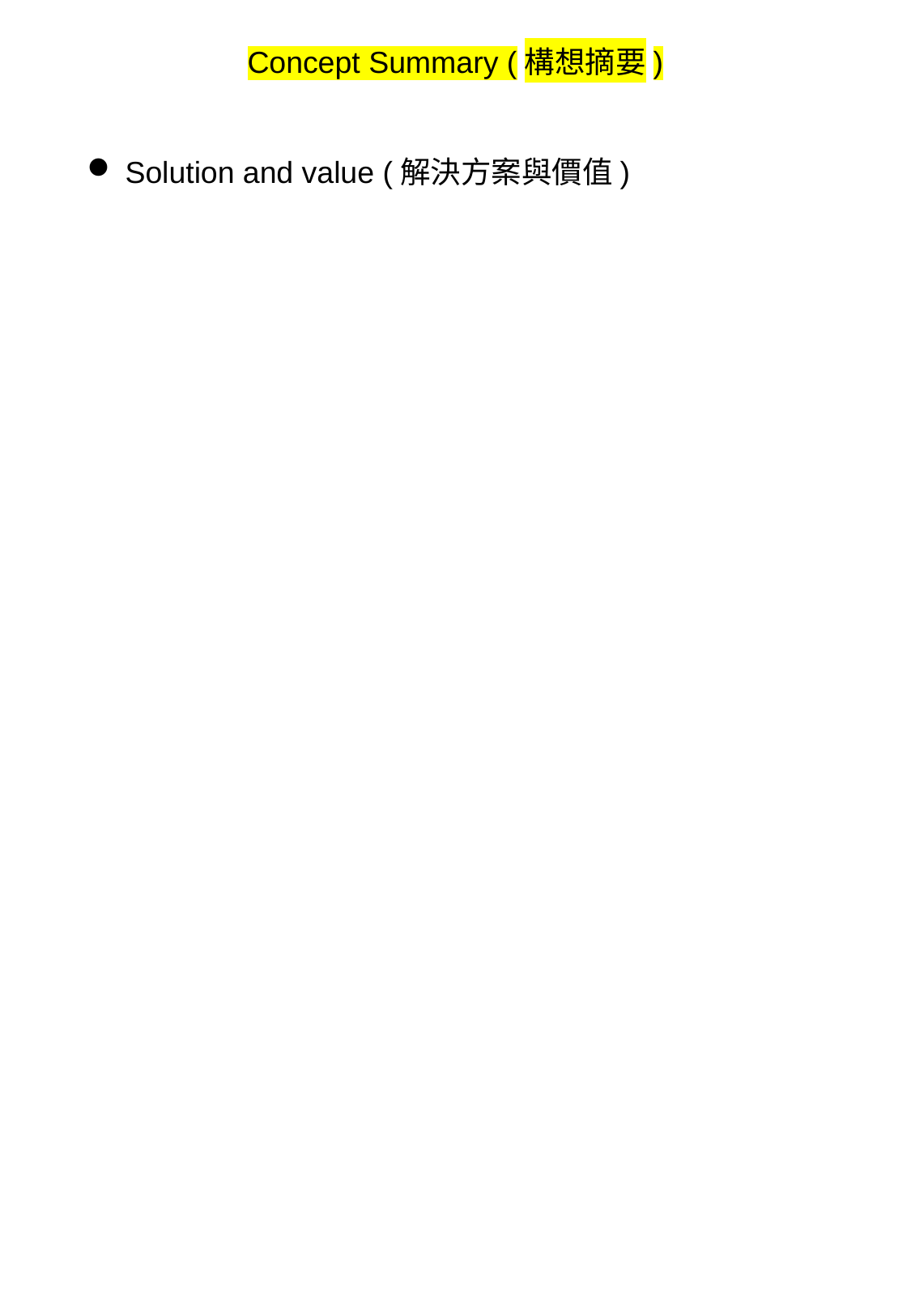

# Concept Summary (構想摘要)
Solution and value (解決方案與價值)